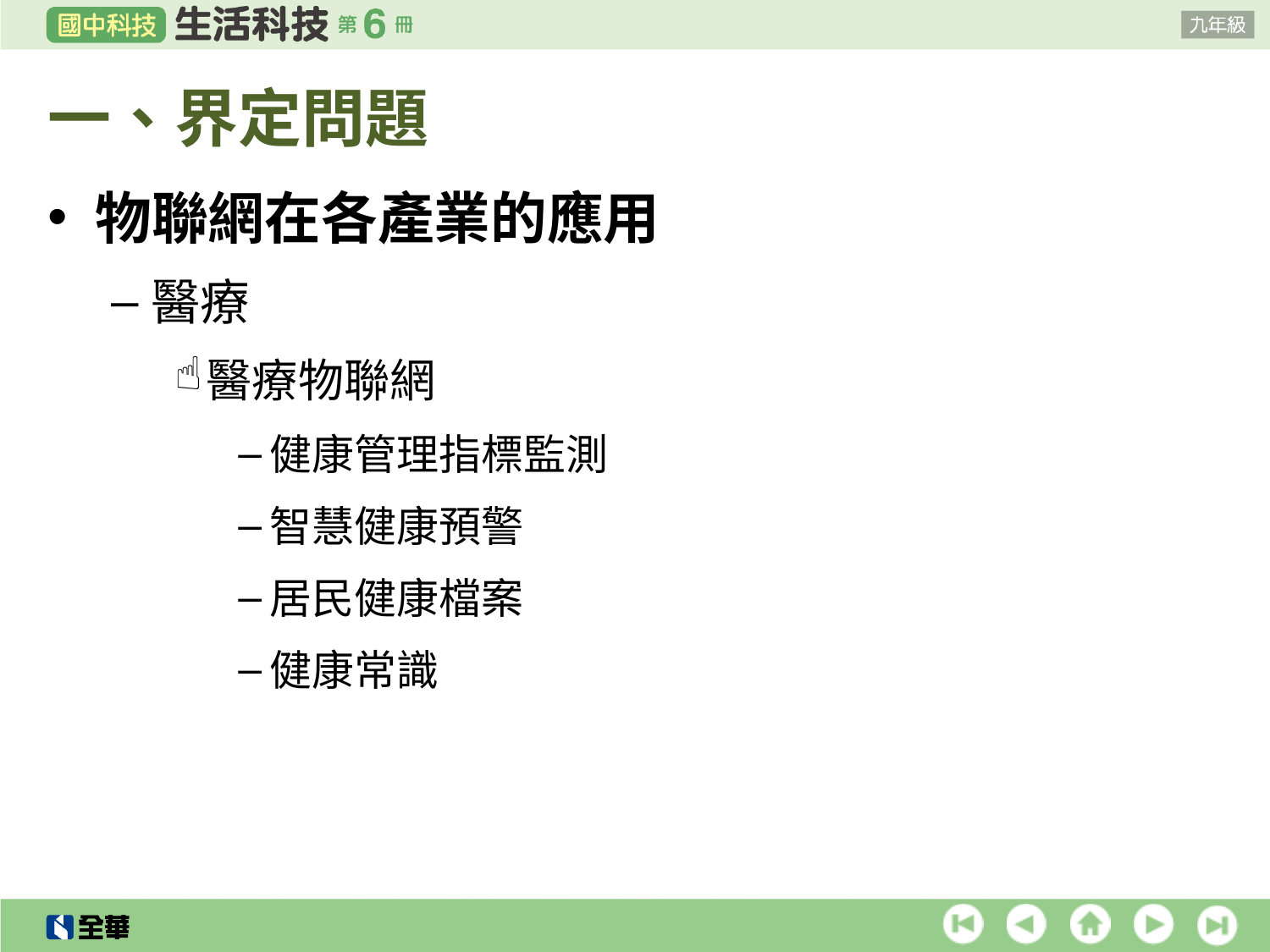

# 一、界定問題
物聯網在各產業的應用
醫療
醫療物聯網
健康管理指標監測
智慧健康預警
居民健康檔案
健康常識